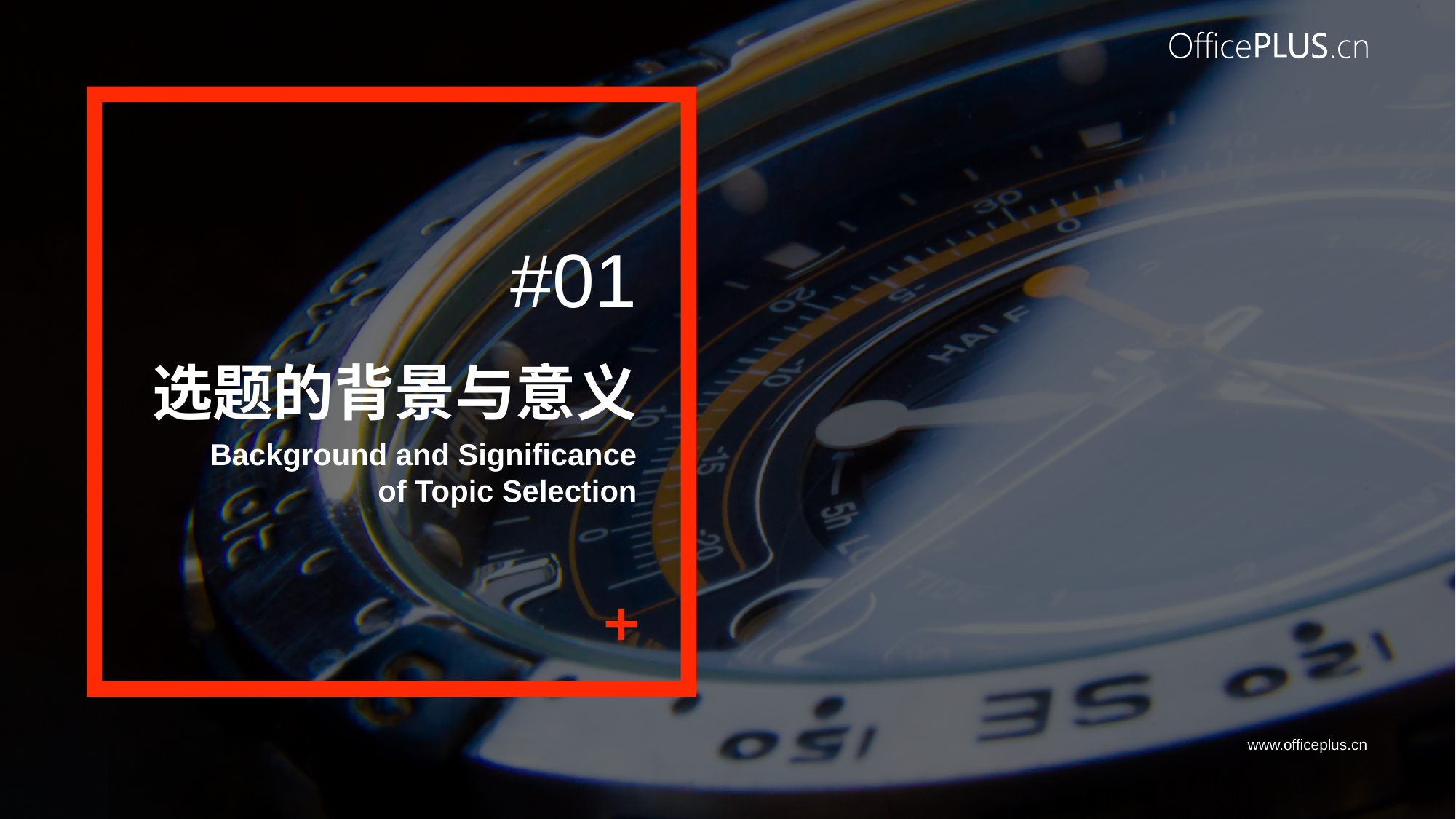

#01
选题的背景与意义
Background and Significance
of Topic Selection